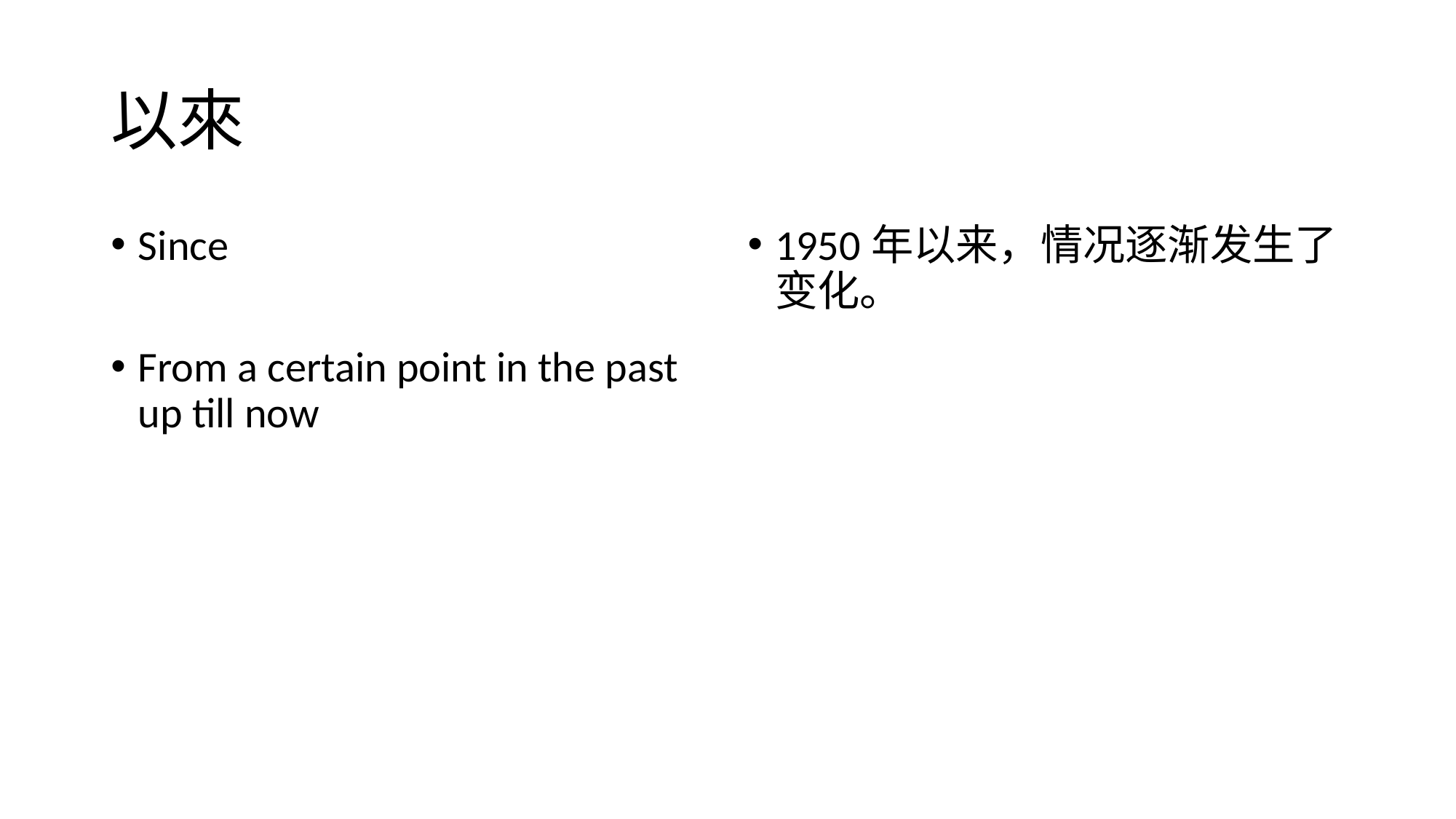

# 以來
Since

From a certain point in the past up till now
1950年以来，情况逐渐发生了变化。